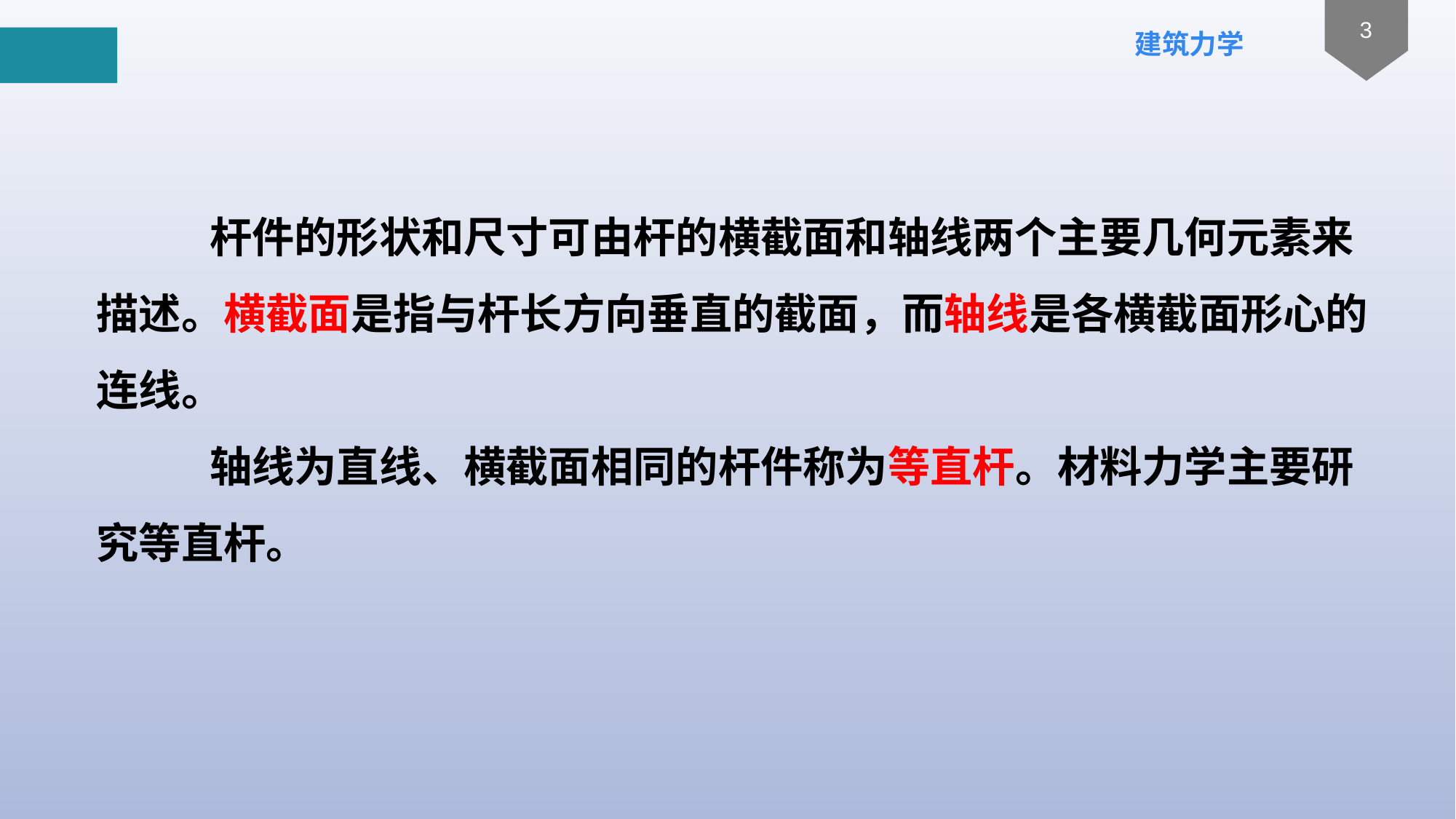

杆件的形状和尺寸可由杆的横截面和轴线两个主要几何元素来描述。横截面是指与杆长方向垂直的截面，而轴线是各横截面形心的连线。
       轴线为直线、横截面相同的杆件称为等直杆。材料力学主要研究等直杆。